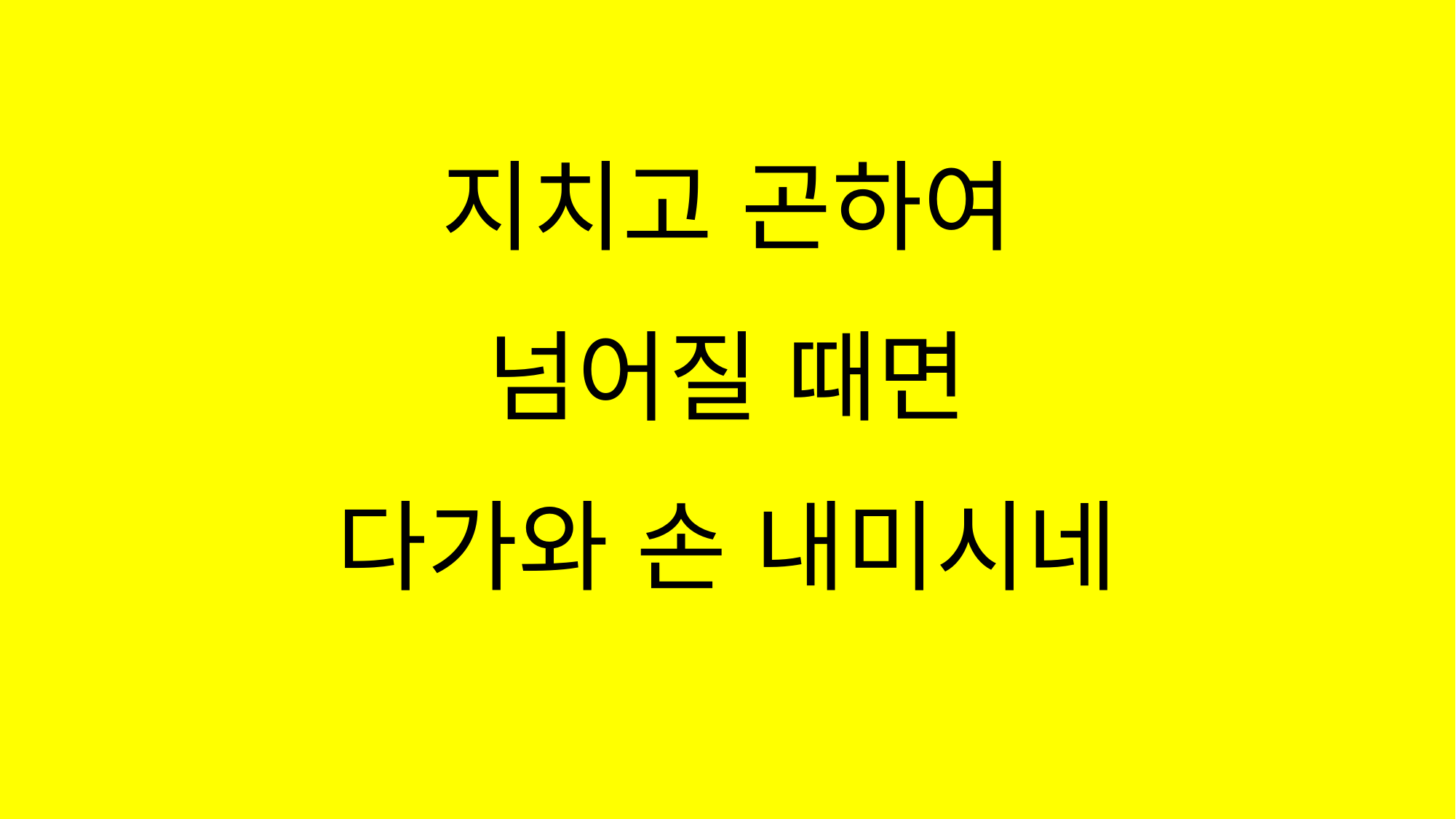

#
지치고 곤하여

넘어질 때면

다가와 손 내미시네